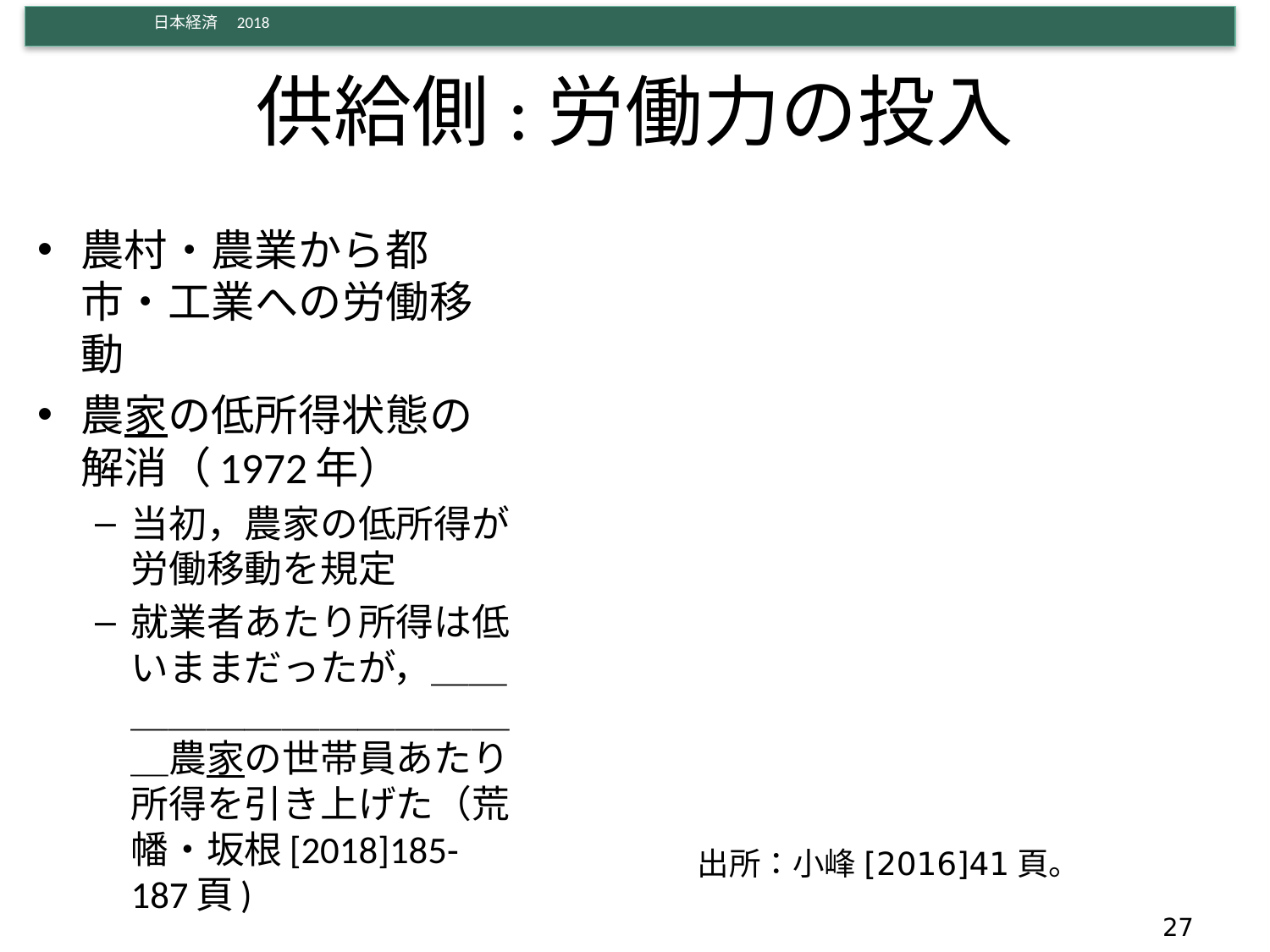

# 供給側:労働力の投入
農村・農業から都市・工業への労働移動
農家の低所得状態の解消（1972年）
当初，農家の低所得が労働移動を規定
就業者あたり所得は低いままだったが，＿＿＿＿＿＿＿＿＿＿＿＿＿農家の世帯員あたり所得を引き上げた（荒幡・坂根[2018]185-187頁)

出所：小峰[2016]41頁。
27